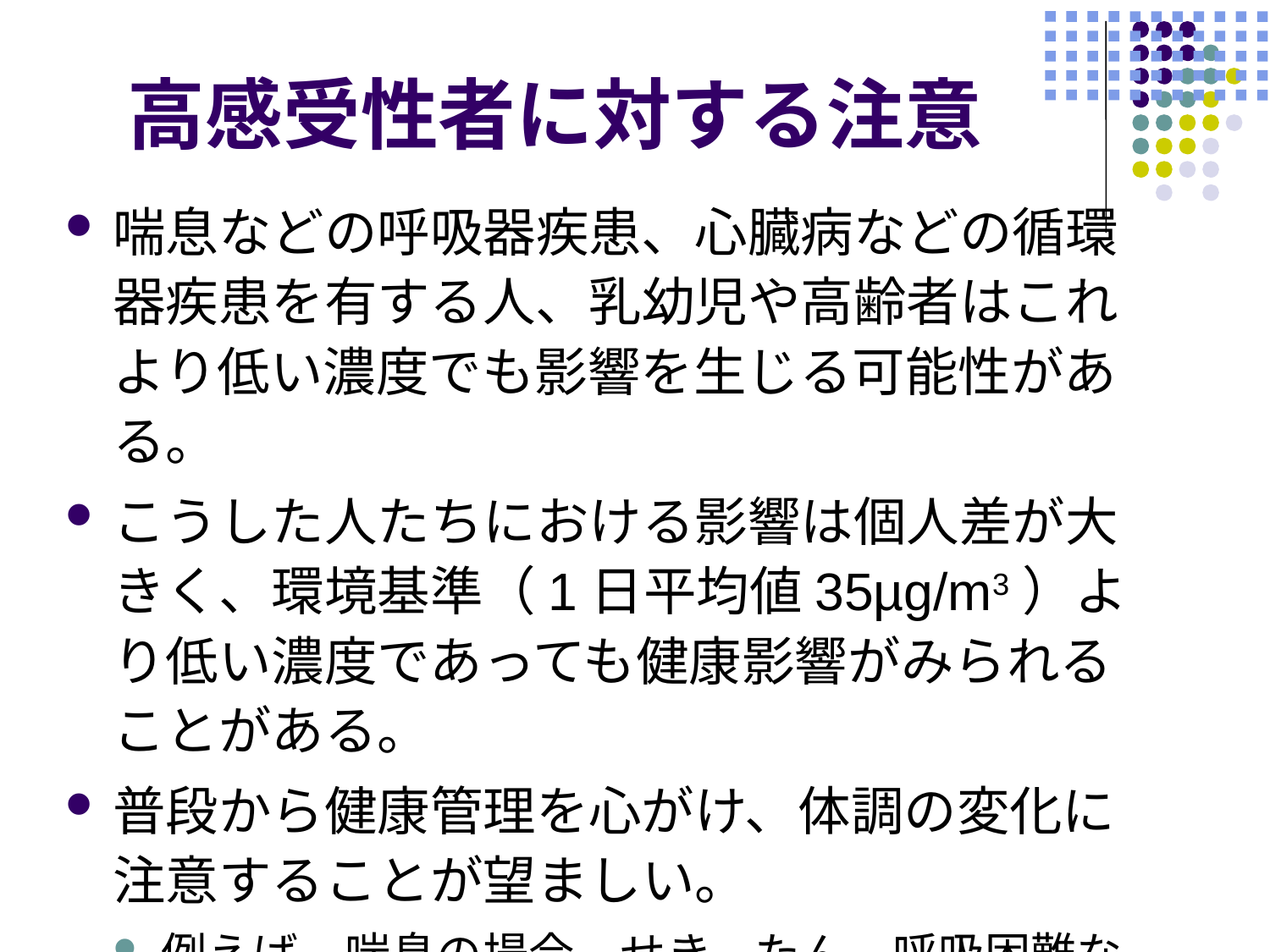

# 高感受性者に対する注意
喘息などの呼吸器疾患、心臓病などの循環器疾患を有する人、乳幼児や高齢者はこれより低い濃度でも影響を生じる可能性がある。
こうした人たちにおける影響は個人差が大きく、環境基準（1日平均値35µg/m3）より低い濃度であっても健康影響がみられることがある。
普段から健康管理を心がけ、体調の変化に注意することが望ましい。
例えば、喘息の場合、せき、たん、呼吸困難などの呼吸器症状、ピークフロー値の変化などに注意